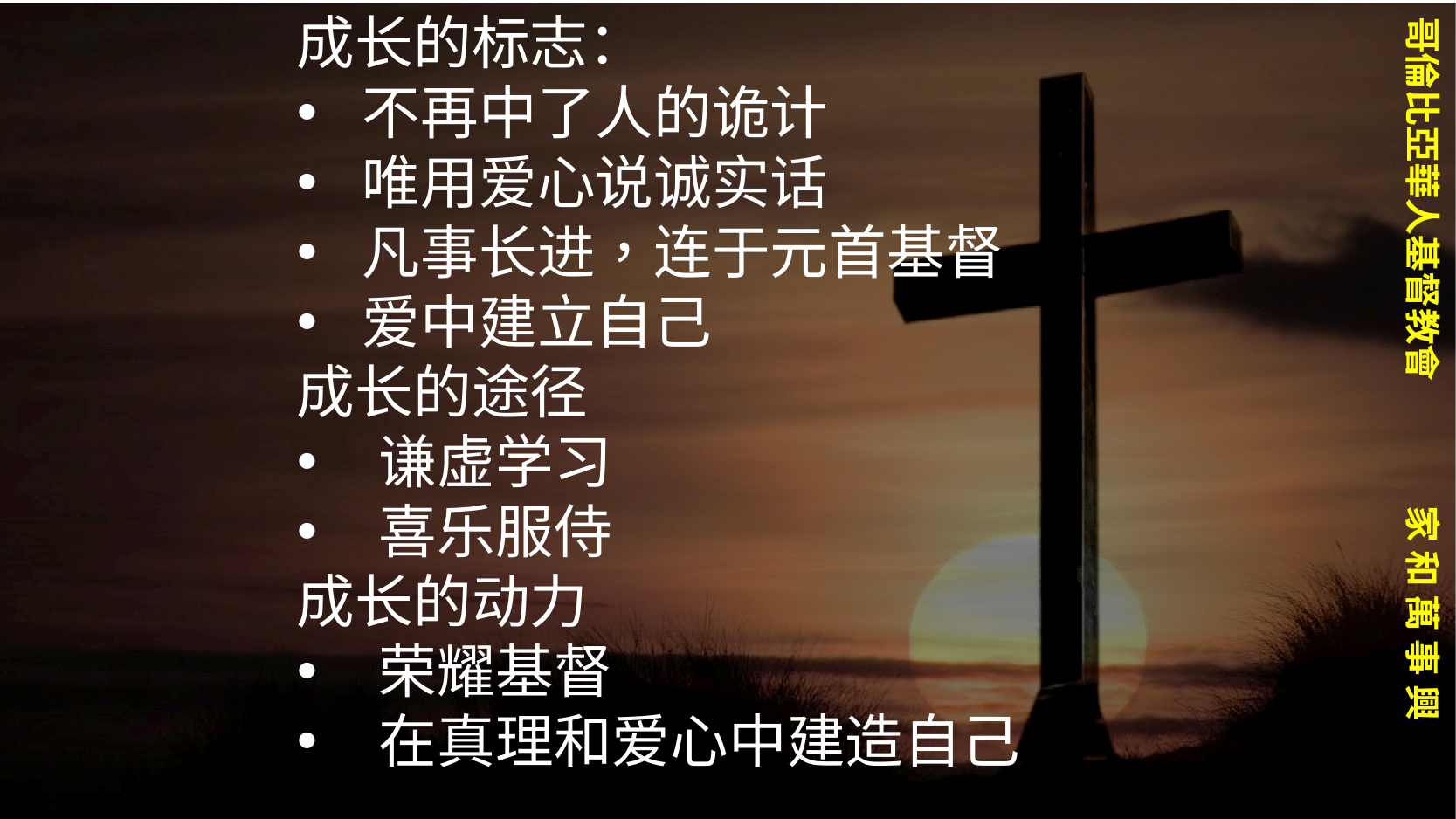

成长的标志：
不再中了人的诡计
唯用爱心说诚实话
凡事长进，连于元首基督
爱中建立自己
成长的途径
谦虚学习
喜乐服侍
成长的动力
荣耀基督
在真理和爱心中建造自己